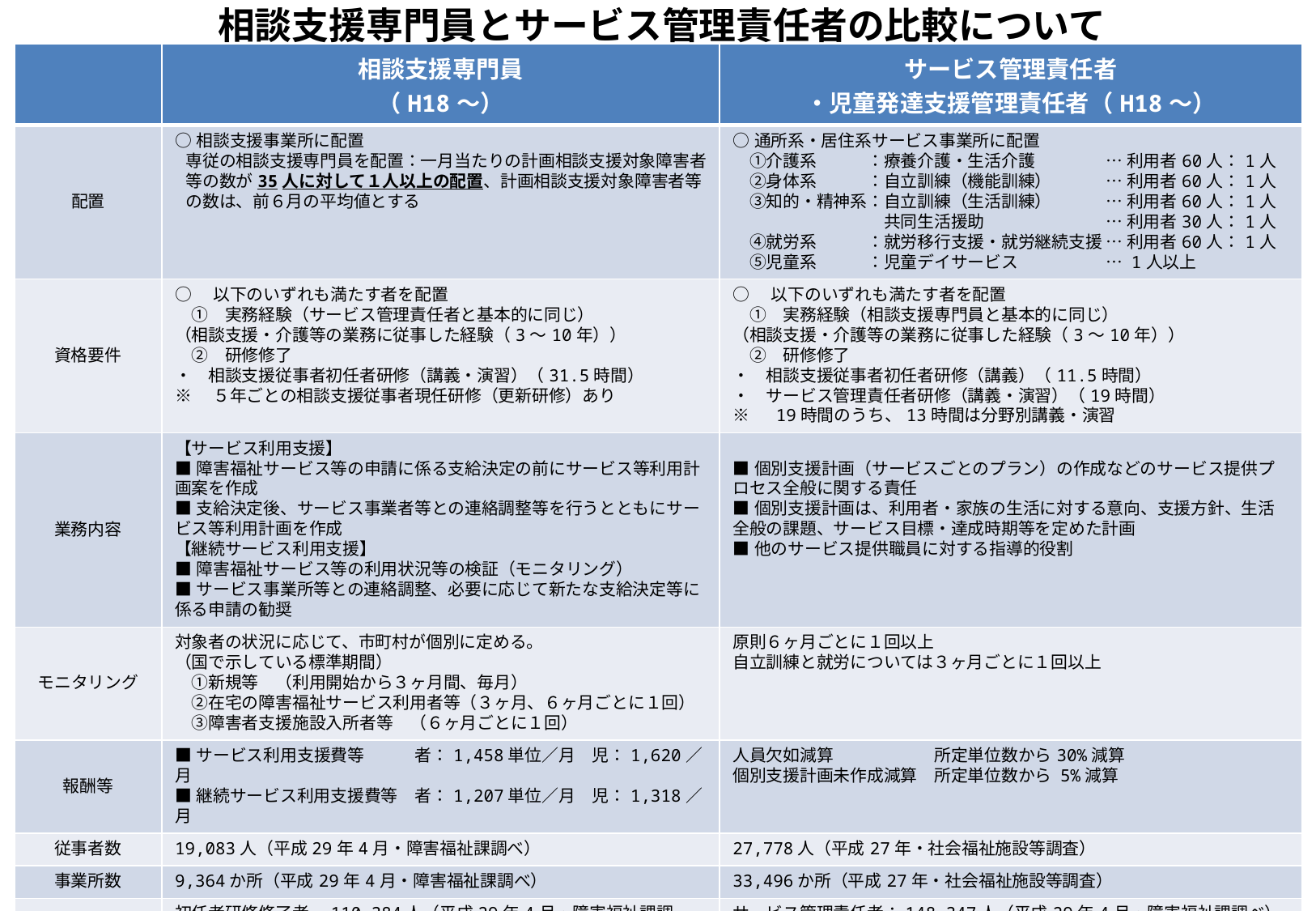

相談支援専門員とサービス管理責任者の比較について
|  | 相談支援専門員 （H18～） | サービス管理責任者 ・児童発達支援管理責任者（H18～） |
| --- | --- | --- |
| 配置 | ○相談支援事業所に配置 専従の相談支援専門員を配置：一月当たりの計画相談支援対象障害者等の数が35人に対して１人以上の配置、計画相談支援対象障害者等の数は、前６月の平均値とする | ○通所系・居住系サービス事業所に配置 　①介護系　　　：療養介護・生活介護　　　　 … 利用者60人：1人 　②身体系　　　：自立訓練（機能訓練）　　　 … 利用者60人：1人 　③知的・精神系：自立訓練（生活訓練）　　　 … 利用者60人：1人 　　　　　　　　　共同生活援助　　　　　　　 … 利用者30人：1人 　④就労系　　　：就労移行支援・就労継続支援 … 利用者60人：1人 　⑤児童系　　　：児童デイサービス　　　　　 … 1人以上 |
| 資格要件 | ○　以下のいずれも満たす者を配置 　①　実務経験（サービス管理責任者と基本的に同じ） （相談支援・介護等の業務に従事した経験（3～10年）） 　②　研修修了 ・　相談支援従事者初任者研修（講義・演習）（31.5時間） ※　５年ごとの相談支援従事者現任研修（更新研修）あり | ○　以下のいずれも満たす者を配置 　①　実務経験（相談支援専門員と基本的に同じ） （相談支援・介護等の業務に従事した経験（3～10年）） 　②　研修修了 ・　相談支援従事者初任者研修（講義）（11.5時間） ・　サービス管理責任者研修（講義・演習）（19時間） ※　19時間のうち、13時間は分野別講義・演習 |
| 業務内容 | 【サービス利用支援】 ■障害福祉サービス等の申請に係る支給決定の前にサービス等利用計画案を作成 ■支給決定後、サービス事業者等との連絡調整等を行うとともにサービス等利用計画を作成 【継続サービス利用支援】 ■障害福祉サービス等の利用状況等の検証（モニタリング） ■サービス事業所等との連絡調整、必要に応じて新たな支給決定等に係る申請の勧奨 | ■個別支援計画（サービスごとのプラン）の作成などのサービス提供プロセス全般に関する責任 ■個別支援計画は、利用者・家族の生活に対する意向、支援方針、生活全般の課題、サービス目標・達成時期等を定めた計画 ■他のサービス提供職員に対する指導的役割 |
| モニタリング | 対象者の状況に応じて、市町村が個別に定める。 （国で示している標準期間） 　①新規等　（利用開始から３ヶ月間、毎月） 　②在宅の障害福祉サービス利用者等（３ヶ月、６ヶ月ごとに１回） 　③障害者支援施設入所者等　（６ヶ月ごとに１回） | 原則６ヶ月ごとに１回以上 自立訓練と就労については３ヶ月ごとに１回以上 |
| 報酬等 | ■サービス利用支援費等　　　者：1,458単位／月　児：1,620／月 ■継続サービス利用支援費等　者：1,207単位／月　児：1,318／月 | 人員欠如減算　　　　　　所定単位数から30%減算 個別支援計画未作成減算　所定単位数から 5%減算 |
| 従事者数 | 19,083人（平成29年4月・障害福祉課調べ） | 27,778人（平成27年・社会福祉施設等調査） |
| 事業所数 | 9,364か所（平成29年4月・障害福祉課調べ） | 33,496か所（平成27年・社会福祉施設等調査） |
| 研修修了者 | 初任者研修修了者　110,384人（平成29年4月・障害福祉課調べ） 現任研修修了者　　29,835人 （平成29年4月・障害福祉課調べ） | サービス管理責任者：148,347人（平成29年4月・障害福祉課調べ） 児童発達支援管理責任者：32,624（平成29年4月・障害福祉課調べ） |